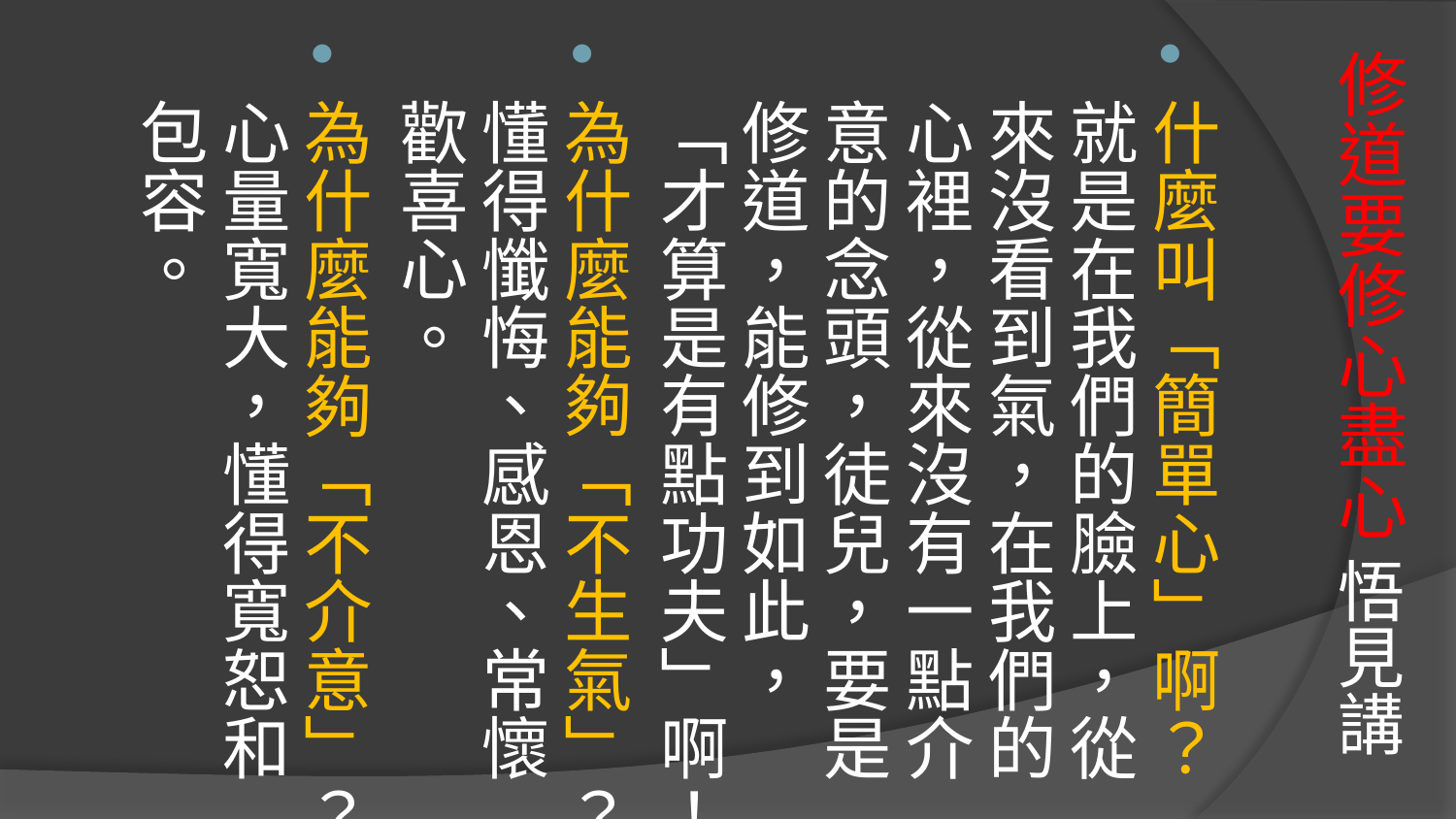

# 修道要修心盡心 悟見講
什麼叫「簡單心」啊？就是在我們的臉上，從來沒看到氣，在我們的心裡，從來沒有一點介意的念頭，徒兒，要是修道，能修到如此，「才算是有點功夫」啊！
為什麼能夠「不生氣」？懂得懺悔、感恩、常懷歡喜心。
為什麼能夠「不介意」？心量寬大，懂得寬恕和包容。